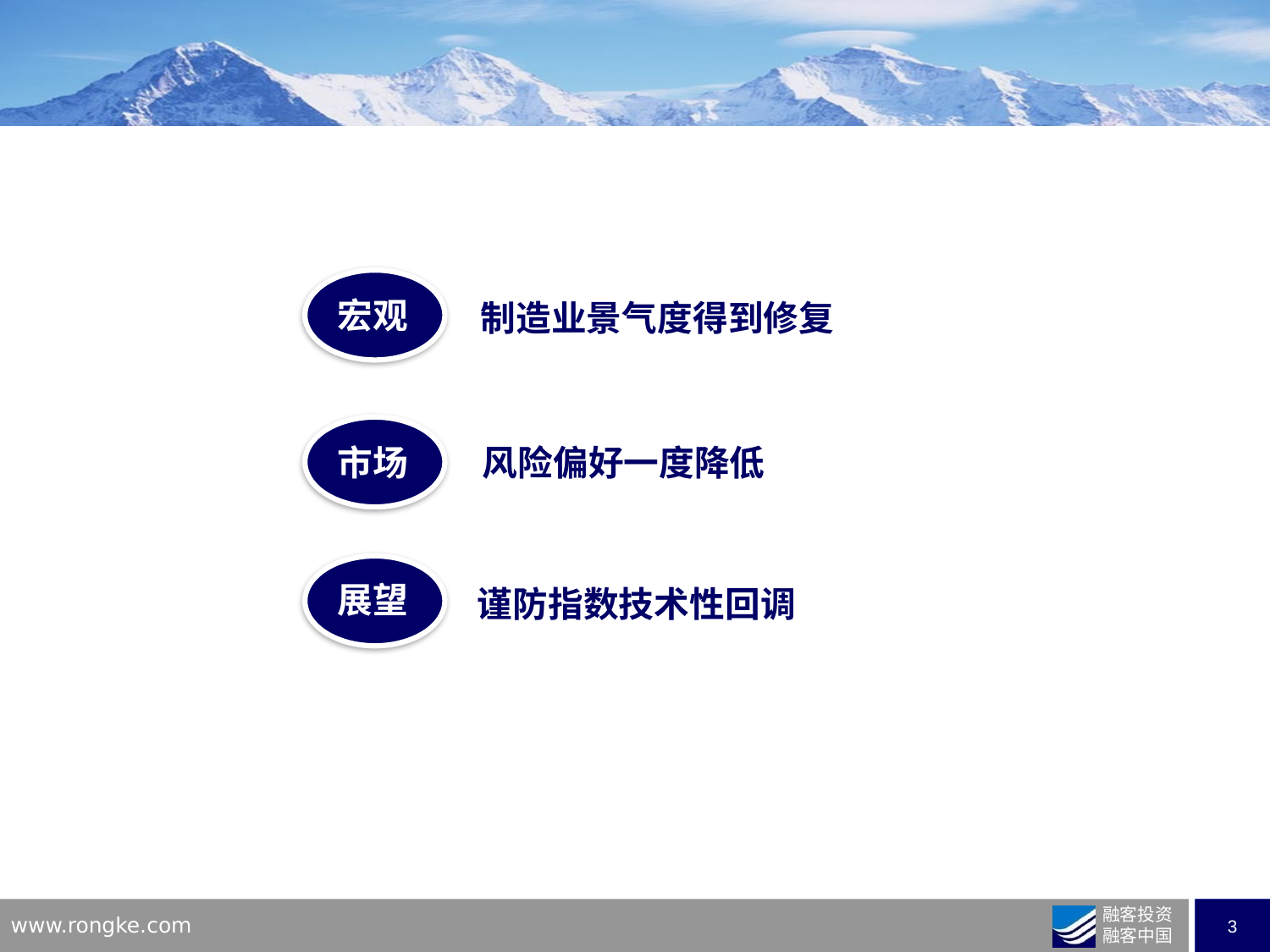

宏观
制造业景气度得到修复

市场
风险偏好一度降低

展望
谨防指数技术性回调
业务